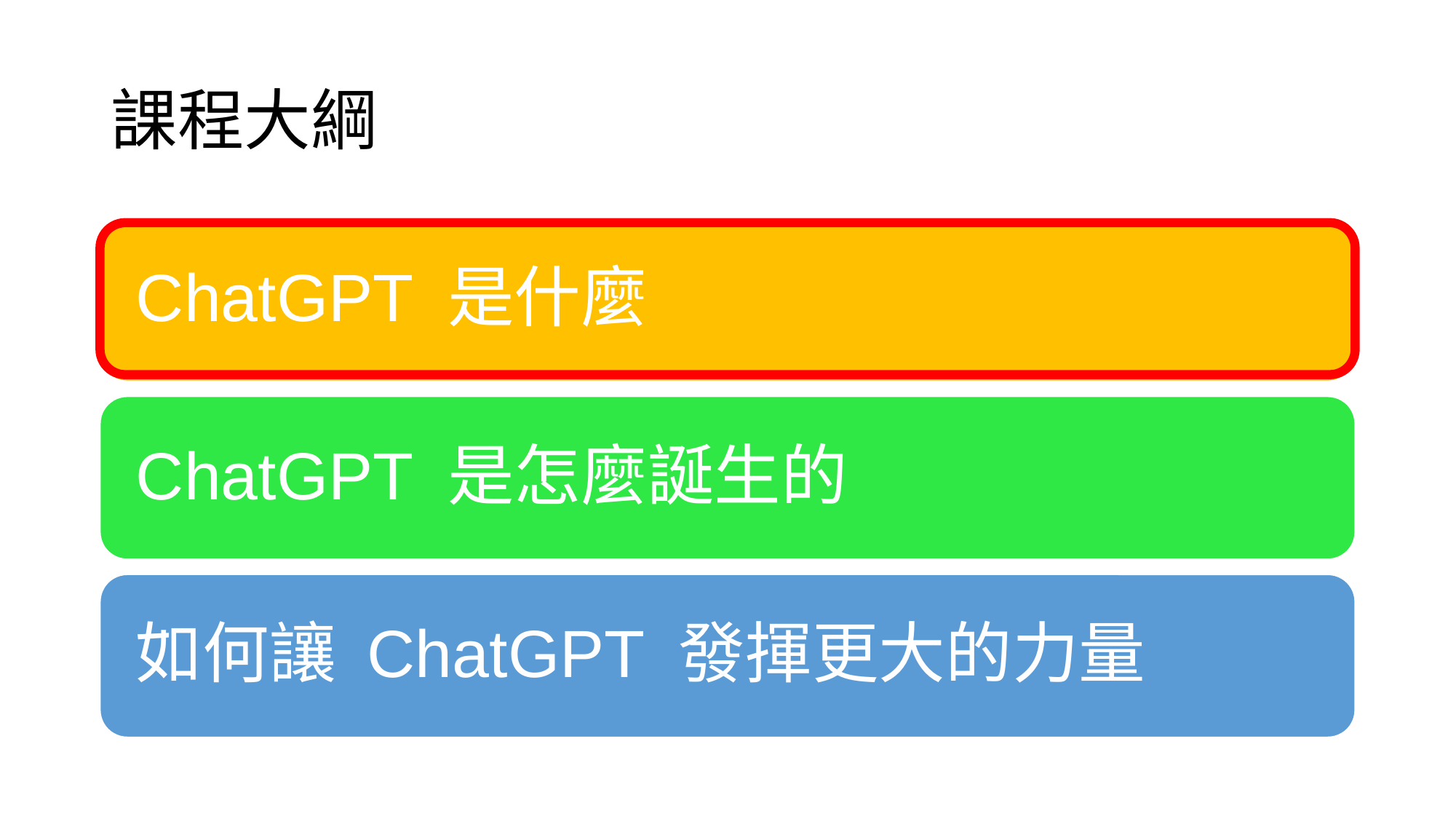

# 課程大綱
ChatGPT 是什麼
ChatGPT 是怎麼誕生的
如何讓 ChatGPT 發揮更大的力量